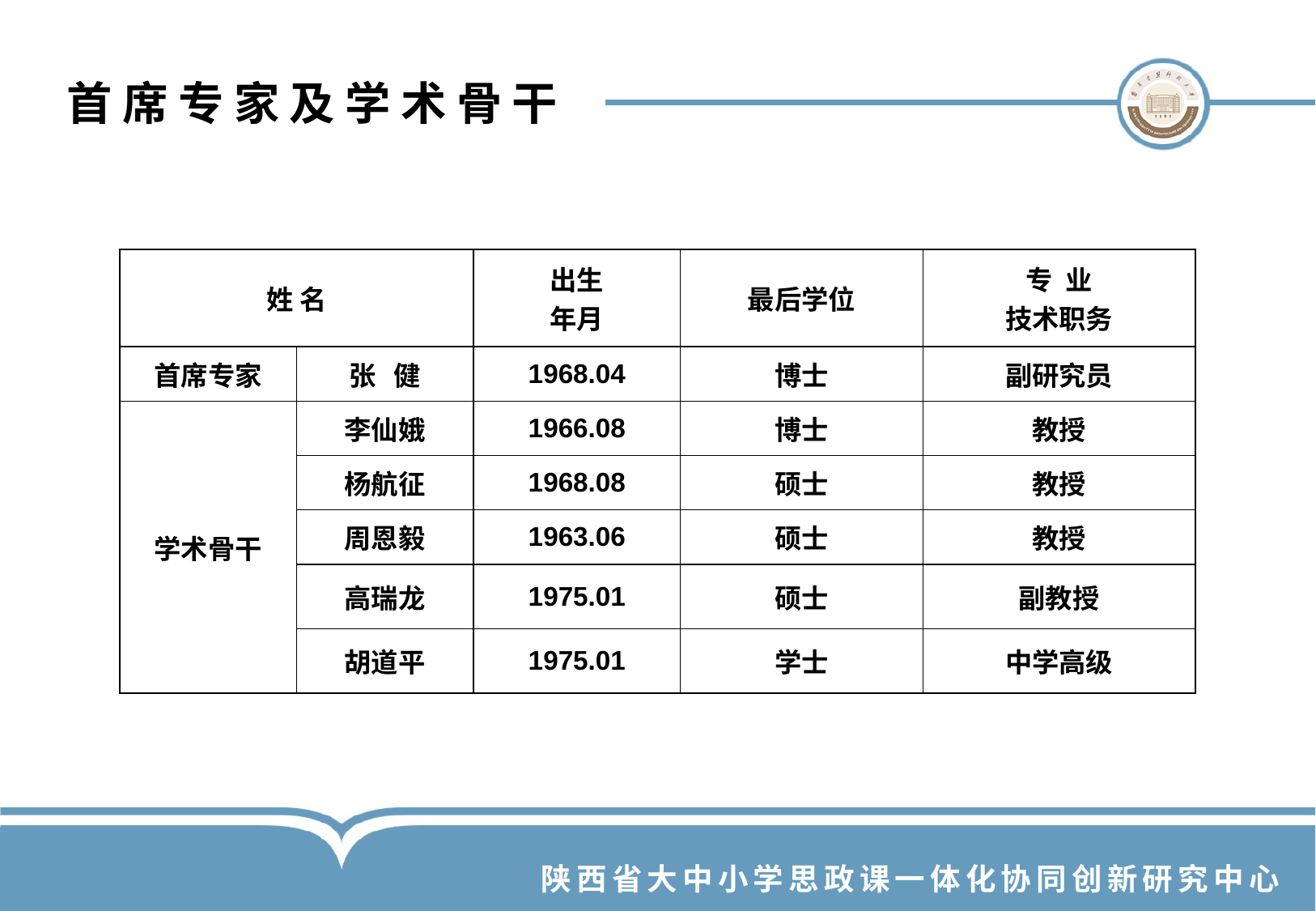

首席专家及学术骨干
| 姓 名 |  | 出生 年月 | 最后学位 | 专 业 技术职务 |
| --- | --- | --- | --- | --- |
| 首席专家 | 张 健 | 1968.04 | 博士 | 副研究员 |
| 学术骨干 | 李仙娥 | 1966.08 | 博士 | 教授 |
|  | 杨航征 | 1968.08 | 硕士 | 教授 |
|  | 周恩毅 | 1963.06 | 硕士 | 教授 |
|  | 高瑞龙 | 1975.01 | 硕士 | 副教授 |
|  | 胡道平 | 1975.01 | 学士 | 中学高级 |
陕西省大中小学思政课一体化协同创新研究中心